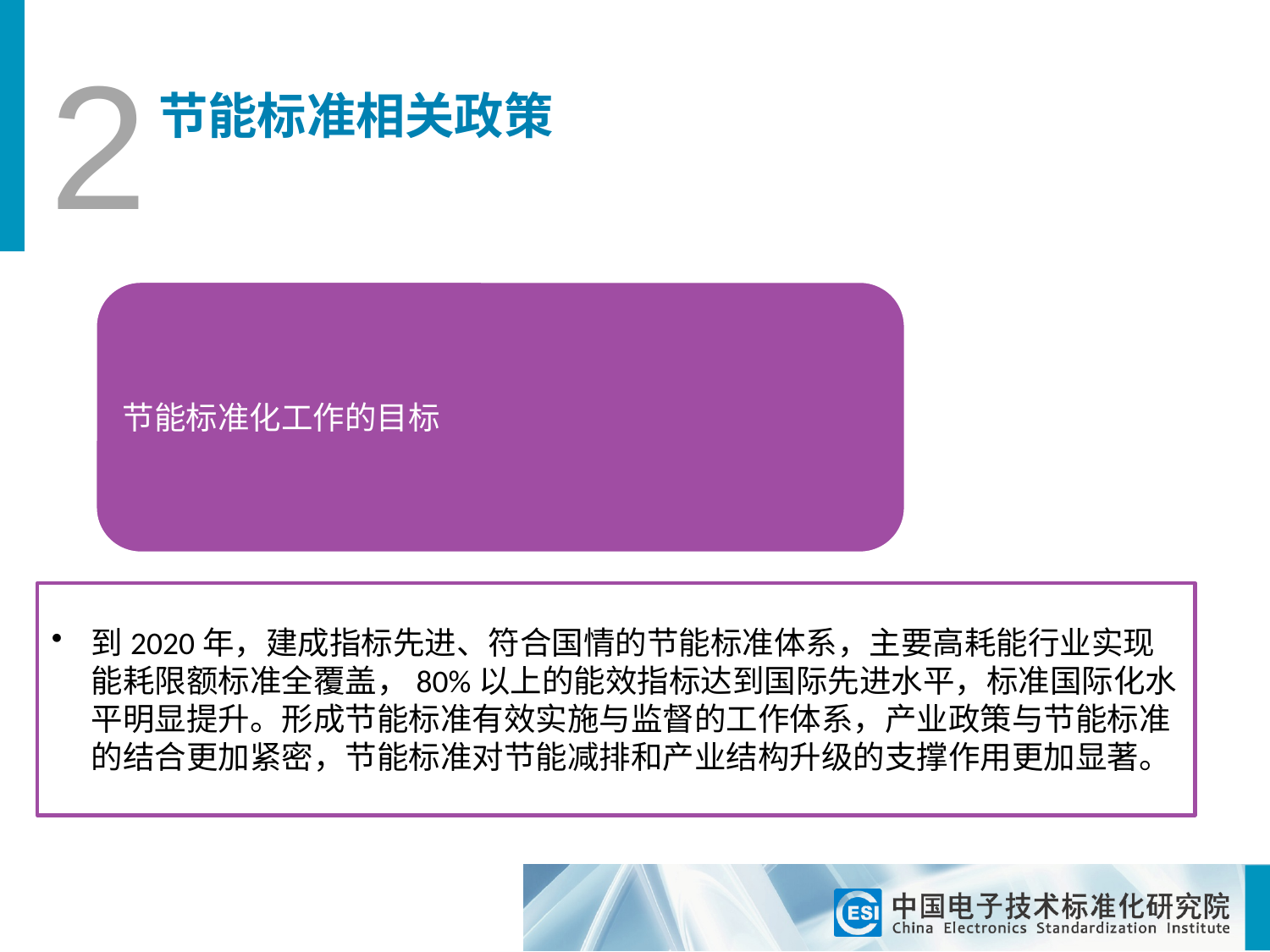

2
节能标准相关政策
节能标准化工作的目标
到2020年，建成指标先进、符合国情的节能标准体系，主要高耗能行业实现能耗限额标准全覆盖，80%以上的能效指标达到国际先进水平，标准国际化水平明显提升。形成节能标准有效实施与监督的工作体系，产业政策与节能标准的结合更加紧密，节能标准对节能减排和产业结构升级的支撑作用更加显著。